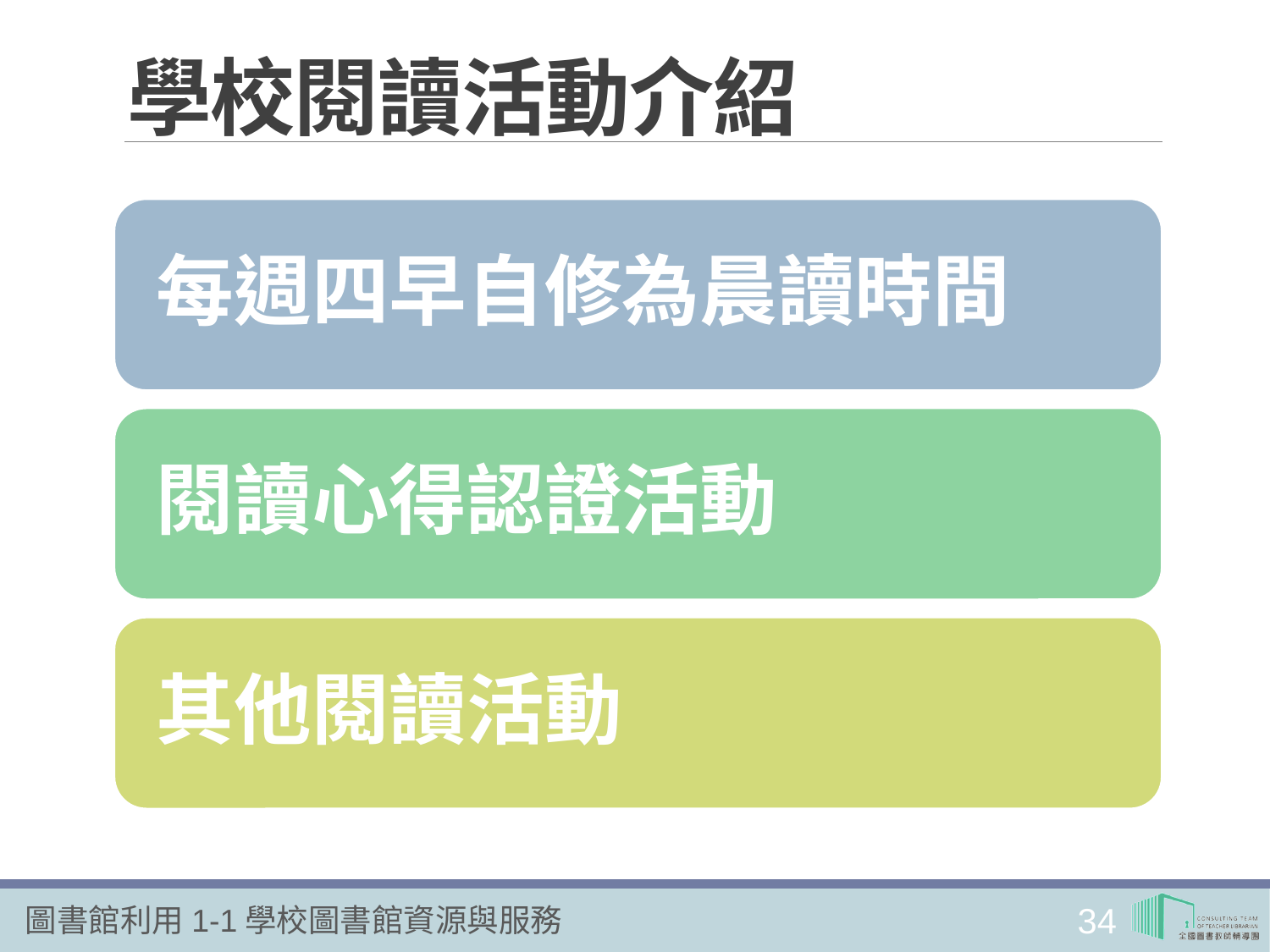

# 學校閱讀活動介紹
每週四早自修為晨讀時間
閱讀心得認證活動
其他閱讀活動